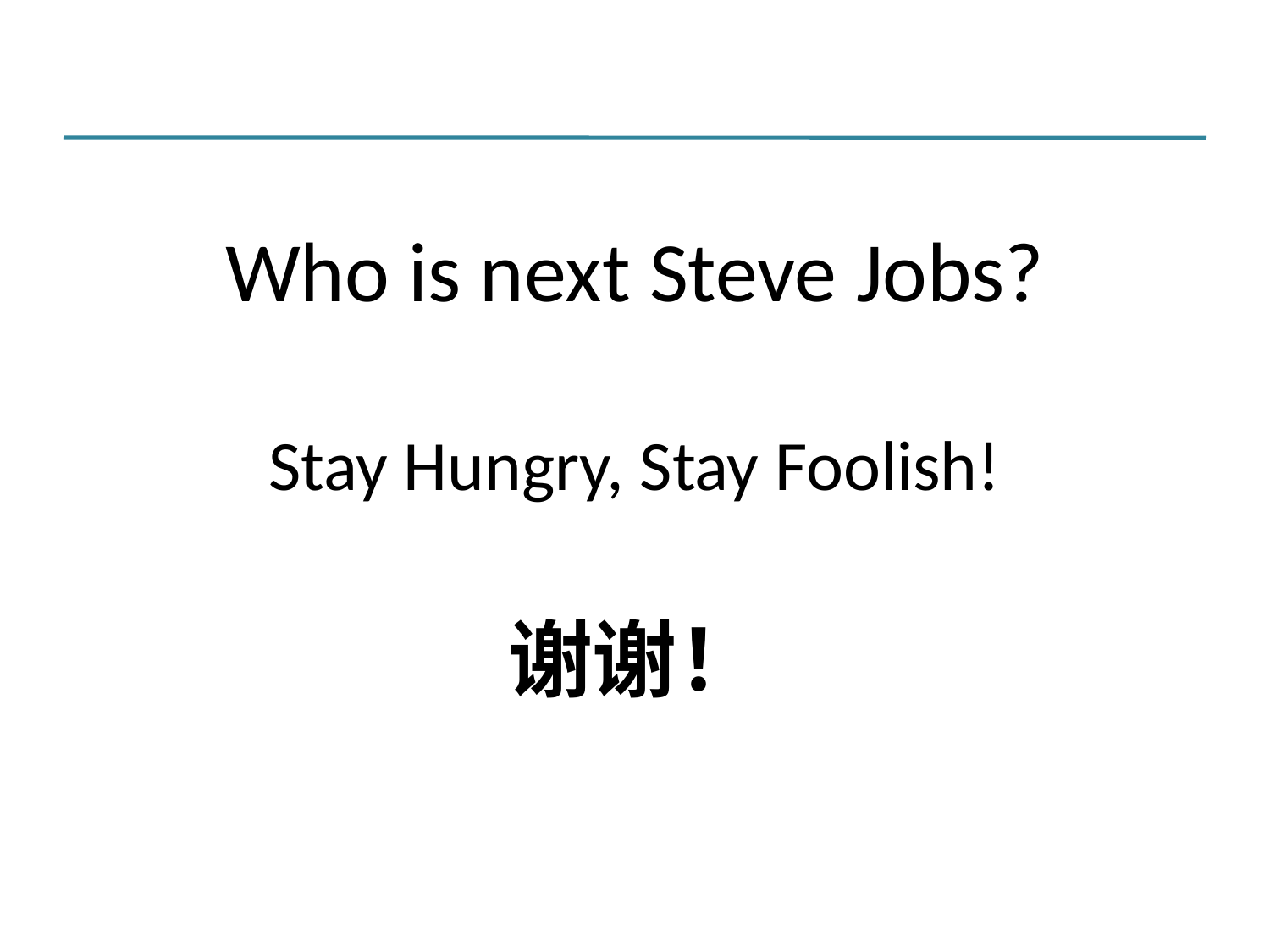

# Who is next Steve Jobs? Stay Hungry, Stay Foolish! 谢谢！